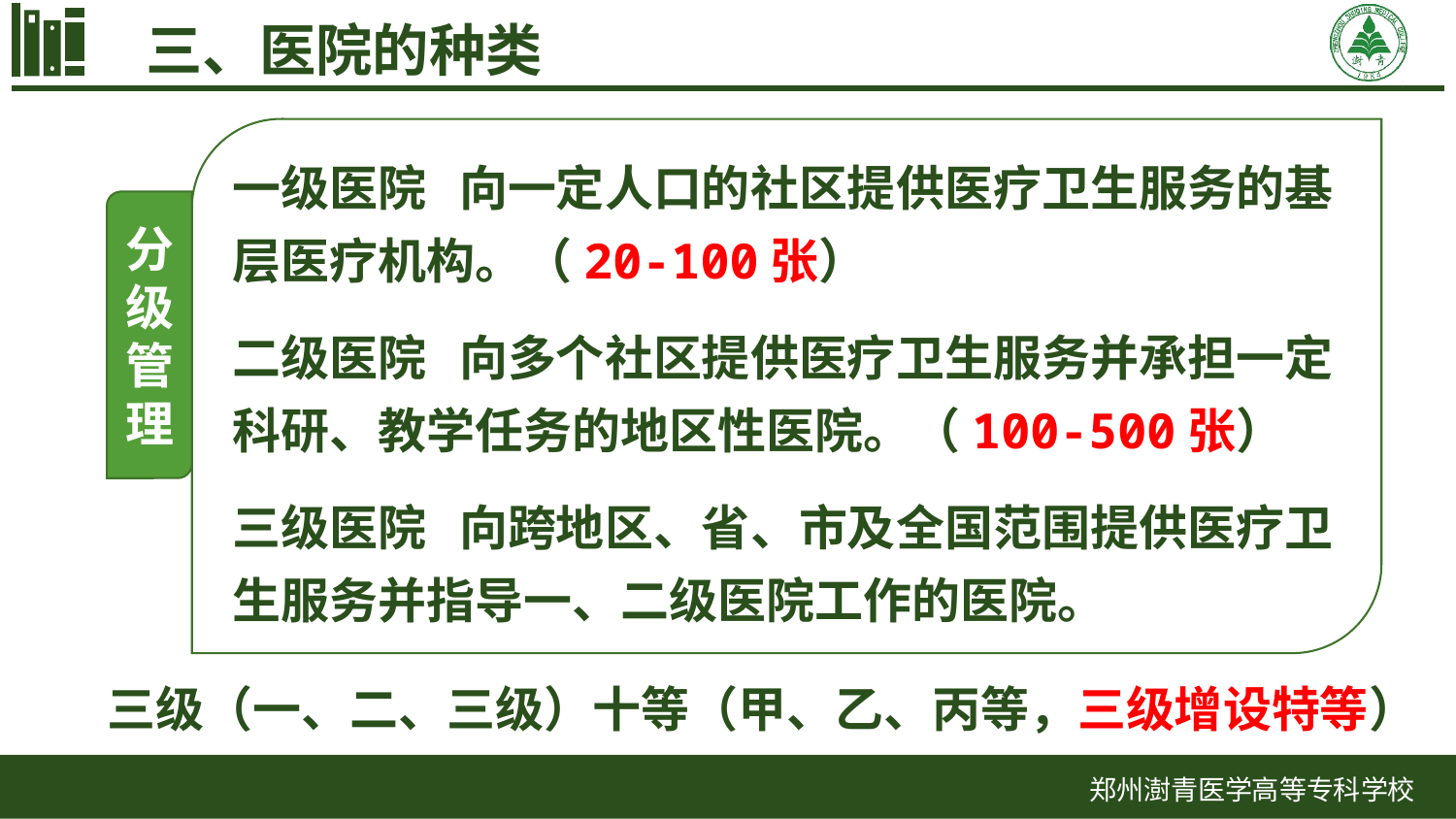

12
三、医院的种类
一级医院   向一定人口的社区提供医疗卫生服务的基层医疗机构。（20-100张）
二级医院   向多个社区提供医疗卫生服务并承担一定科研、教学任务的地区性医院。（100-500张）
三级医院   向跨地区、省、市及全国范围提供医疗卫生服务并指导一、二级医院工作的医院。
分级管理
三级（一、二、三级）十等（甲、乙、丙等，三级增设特等）